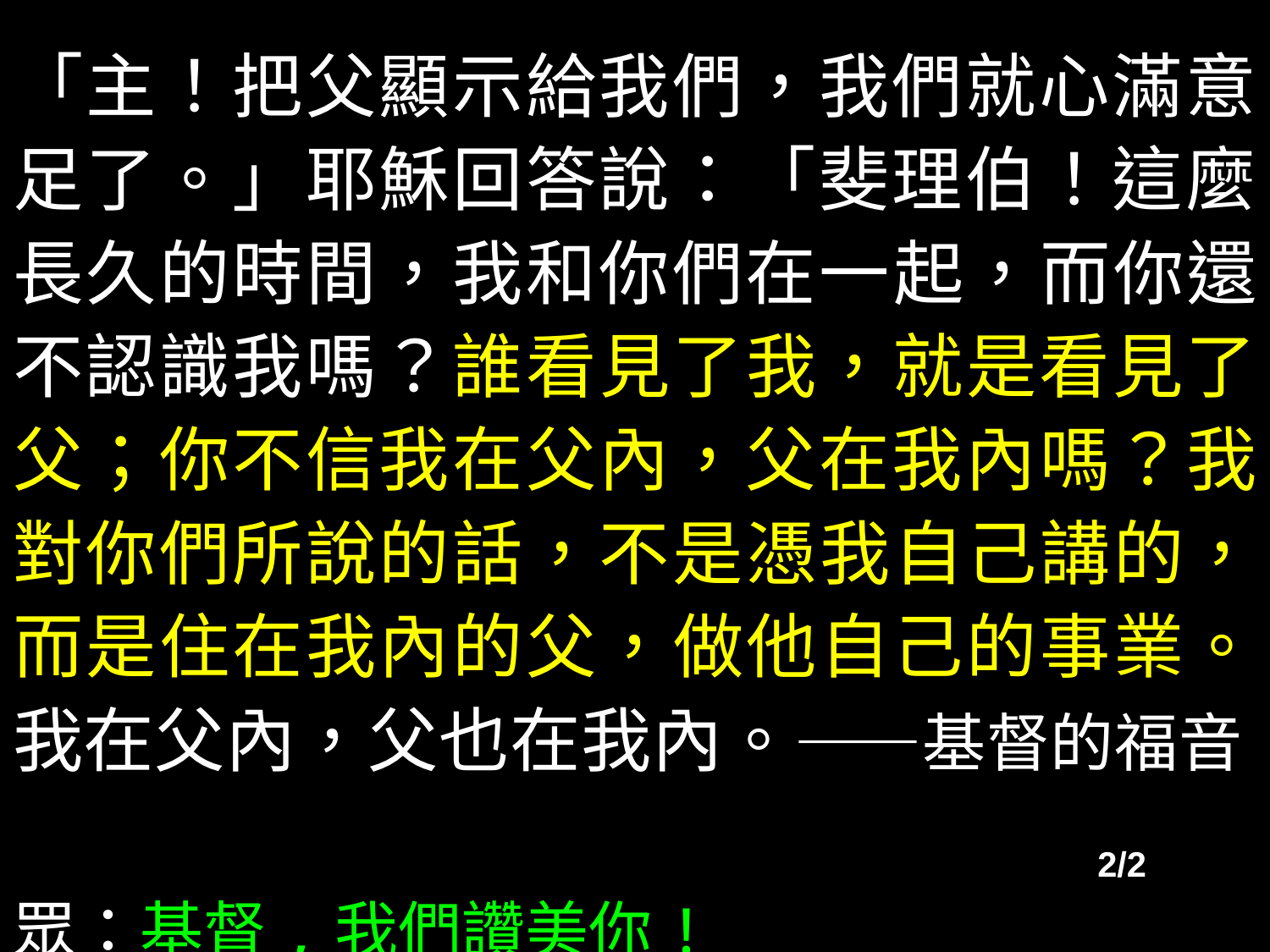

「主！把父顯示給我們，我們就心滿意足了。」耶穌回答說：「斐理伯！這麼長久的時間，我和你們在一起，而你還不認識我嗎？誰看見了我，就是看見了父；你不信我在父內，父在我內嗎？我對你們所說的話，不是憑我自己講的，而是住在我內的父，做他自己的事業。我在父內，父也在我內。——基督的福音
眾：基督,我們讚美你!
2/2